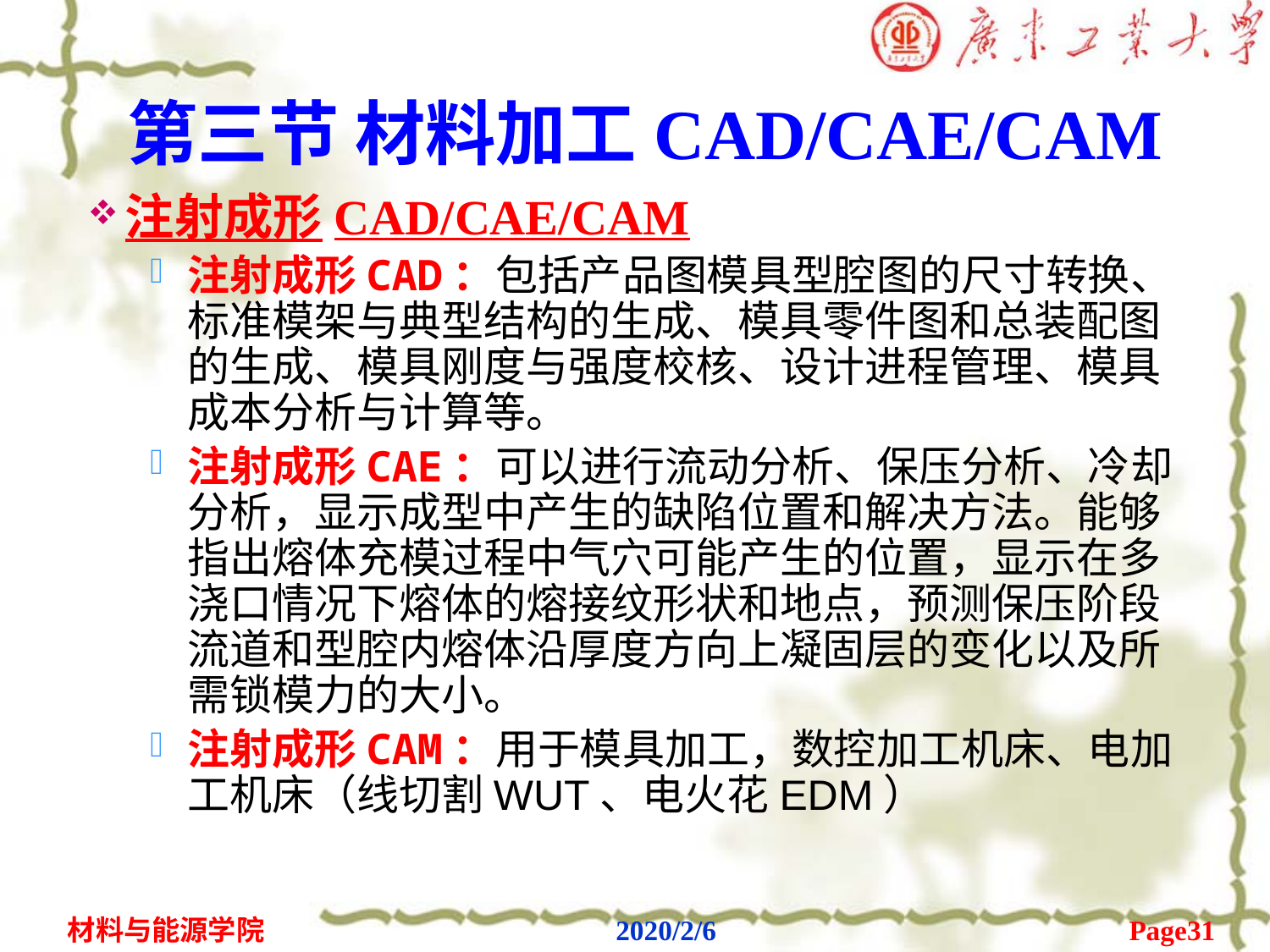

# 第三节 材料加工CAD/CAE/CAM
注射成形CAD/CAE/CAM
注射成形CAD：包括产品图模具型腔图的尺寸转换、标准模架与典型结构的生成、模具零件图和总装配图的生成、模具刚度与强度校核、设计进程管理、模具成本分析与计算等。
注射成形CAE：可以进行流动分析、保压分析、冷却分析，显示成型中产生的缺陷位置和解决方法。能够指出熔体充模过程中气穴可能产生的位置，显示在多浇口情况下熔体的熔接纹形状和地点，预测保压阶段流道和型腔内熔体沿厚度方向上凝固层的变化以及所需锁模力的大小。
注射成形CAM：用于模具加工，数控加工机床、电加工机床（线切割WUT、电火花EDM）
Page31
材料与能源学院
2020/2/6